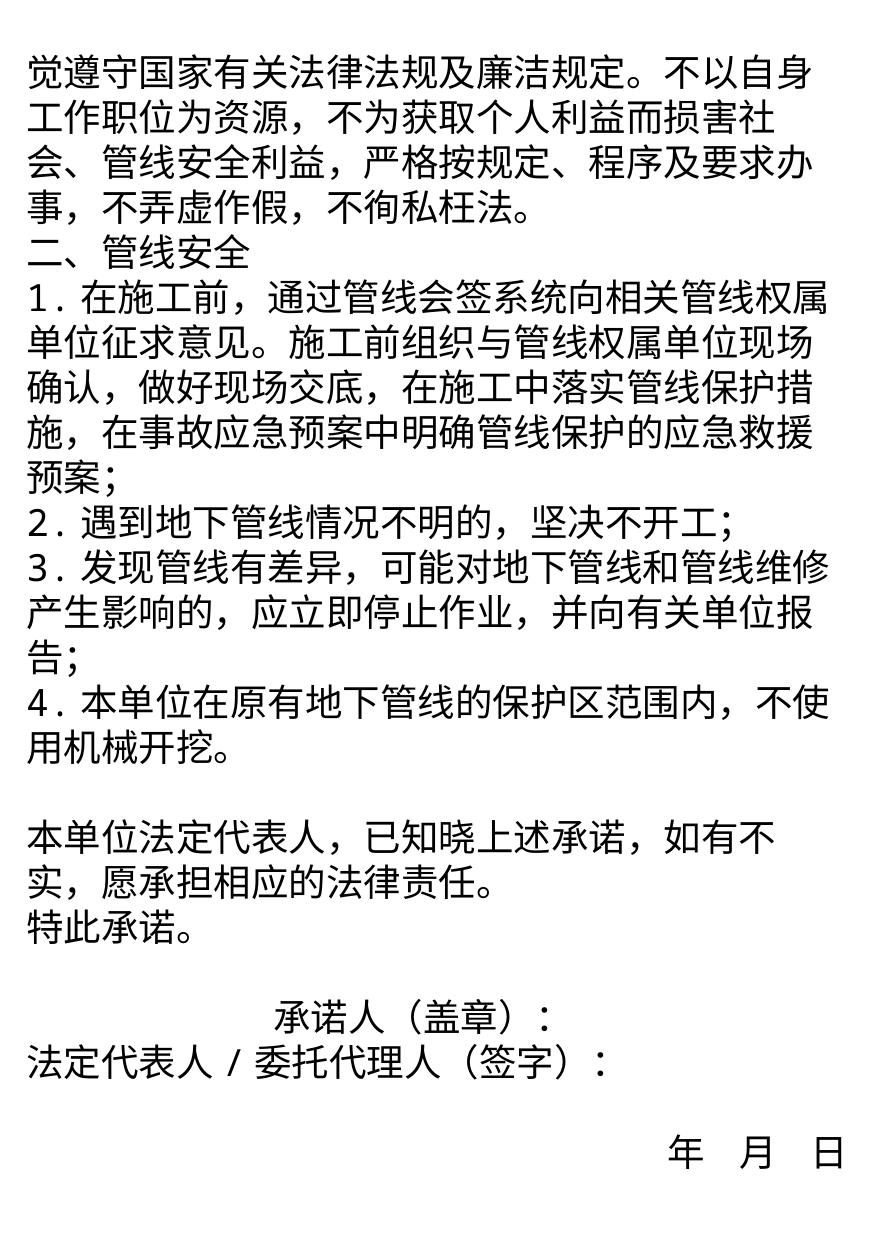

觉遵守国家有关法律法规及廉洁规定。不以自身工作职位为资源，不为获取个人利益而损害社会、管线安全利益，严格按规定、程序及要求办事，不弄虚作假，不徇私枉法。二、管线安全1.在施工前，通过管线会签系统向相关管线权属单位征求意见。施工前组织与管线权属单位现场确认，做好现场交底，在施工中落实管线保护措施，在事故应急预案中明确管线保护的应急救援预案；2.遇到地下管线情况不明的，坚决不开工；3.发现管线有差异，可能对地下管线和管线维修产生影响的，应立即停止作业，并向有关单位报告；4.本单位在原有地下管线的保护区范围内，不使用机械开挖。 本单位法定代表人，已知晓上述承诺，如有不实，愿承担相应的法律责任。特此承诺。                             承诺人（盖章）：                法定代表人/委托代理人（签字）：
 年    月    日
27